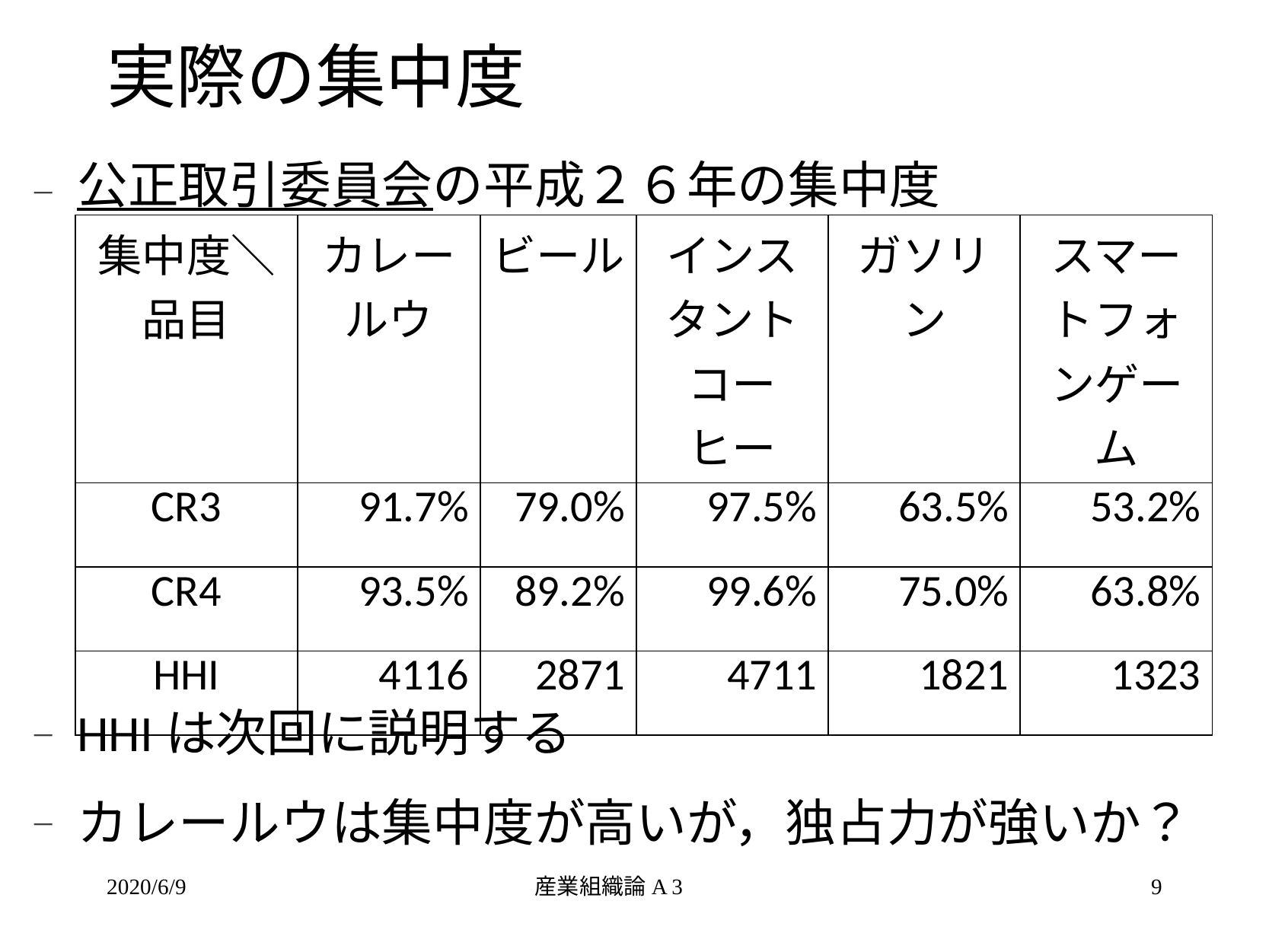

# 実際の集中度
公正取引委員会の平成２６年の集中度

HHIは次回に説明する
カレールウは集中度が高いが，独占力が強いか？
| 集中度＼品目 | カレールウ | ビール | インスタント コーヒー | ガソリン | スマートフォンゲーム |
| --- | --- | --- | --- | --- | --- |
| CR3 | 91.7% | 79.0% | 97.5% | 63.5% | 53.2% |
| CR4 | 93.5% | 89.2% | 99.6% | 75.0% | 63.8% |
| HHI | 4116 | 2871 | 4711 | 1821 | 1323 |
2020/6/9
産業組織論A 3
9